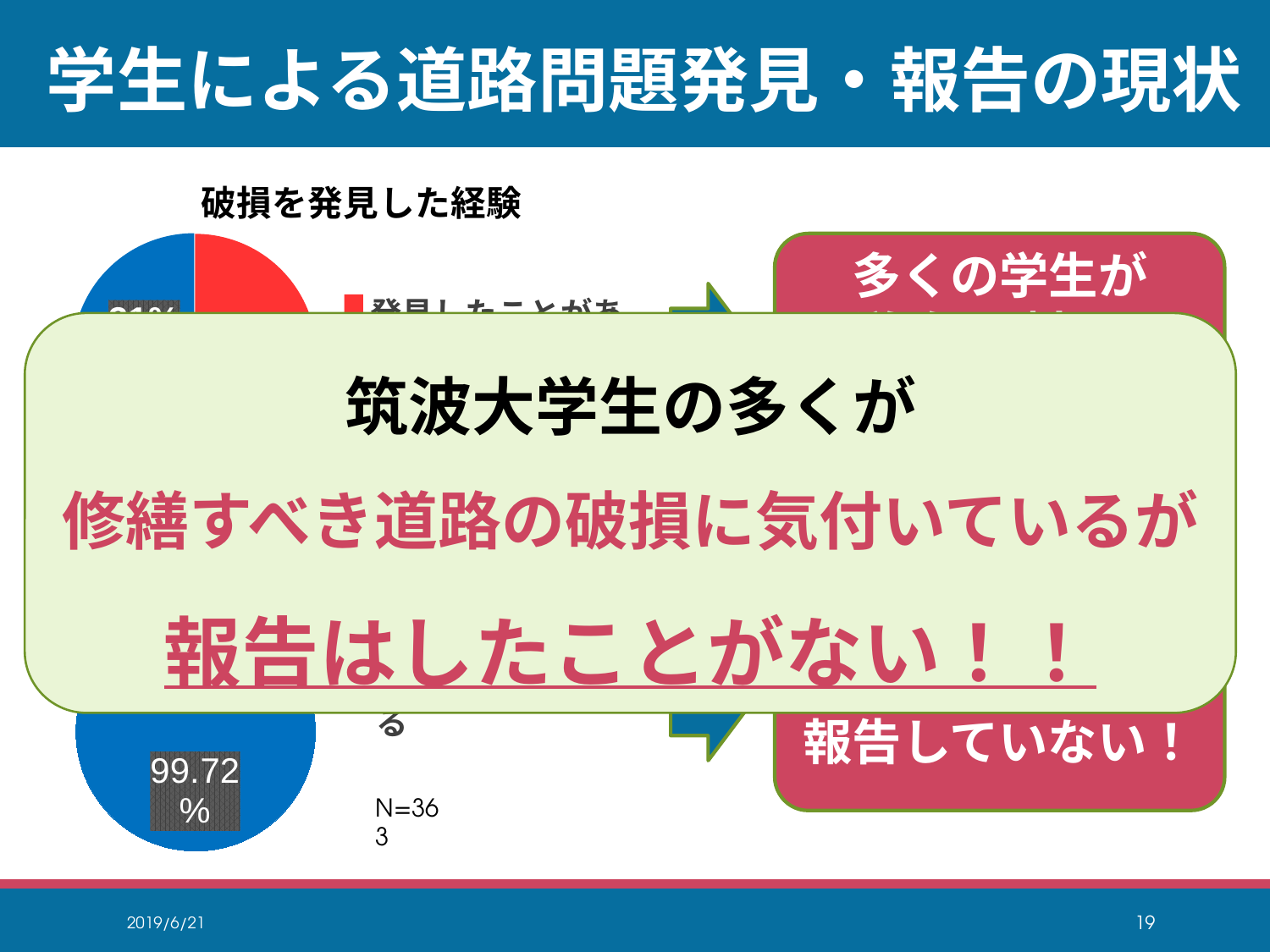

# 学生による道路問題発見・報告の現状

### Chart: 破損を発見した経験

| Category | 破損を発見した経験 |
|---|---|
| 発見したことがある | 69.54 |
| 発見したことがない | 30.56 |
多くの学生が
道路の破損を
発見している！

筑波大学生の多くが
修繕すべき道路の破損に気付いているが
報告はしたことがない！！
N=522

### Chart: 破損を報告した経験

| Category | 破損を報告した経験 |
|---|---|
| 報告したことがある | 0.275 |
| 報告したことがない | 99.725 |
ほとんどの学生が
報告していない！

N=363
2019/6/21
19